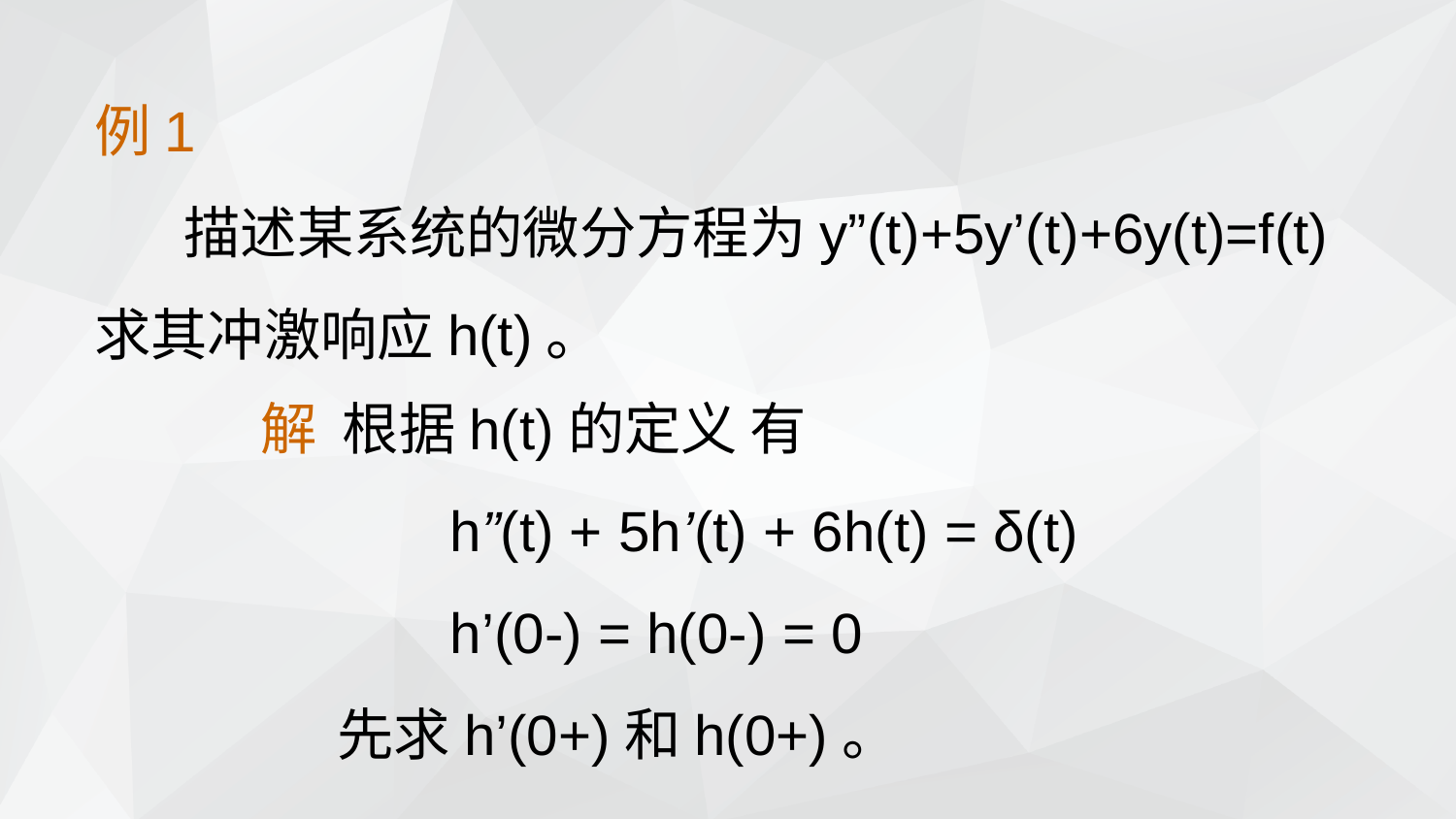

例1
      描述某系统的微分方程为y”(t)+5y’(t)+6y(t)=f(t)
求其冲激响应h(t)。
解  根据h(t)的定义 有
            h”(t) + 5h’(t) + 6h(t) = δ(t)
            h’(0-) = h(0-) = 0
     先求h’(0+)和h(0+)。